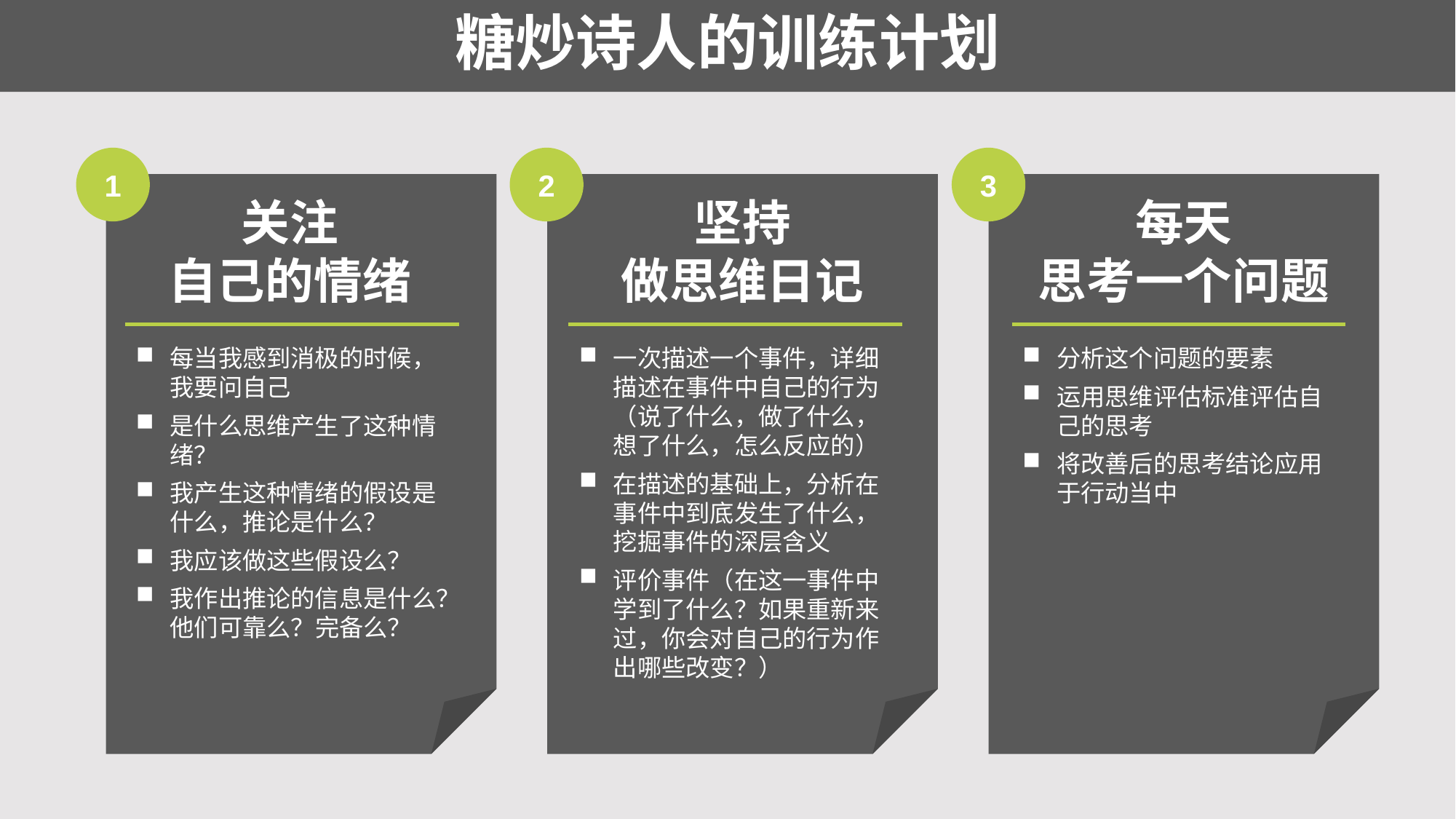

糖炒诗人的训练计划
1
2
3

关注
自己的情绪
坚持
做思维日记
每天
思考一个问题
每当我感到消极的时候，我要问自己
是什么思维产生了这种情绪？
我产生这种情绪的假设是什么，推论是什么？
我应该做这些假设么？
我作出推论的信息是什么？他们可靠么？完备么？
一次描述一个事件，详细描述在事件中自己的行为（说了什么，做了什么，想了什么，怎么反应的）
在描述的基础上，分析在事件中到底发生了什么，挖掘事件的深层含义
评价事件（在这一事件中学到了什么？如果重新来过，你会对自己的行为作出哪些改变？）
分析这个问题的要素
运用思维评估标准评估自己的思考
将改善后的思考结论应用于行动当中